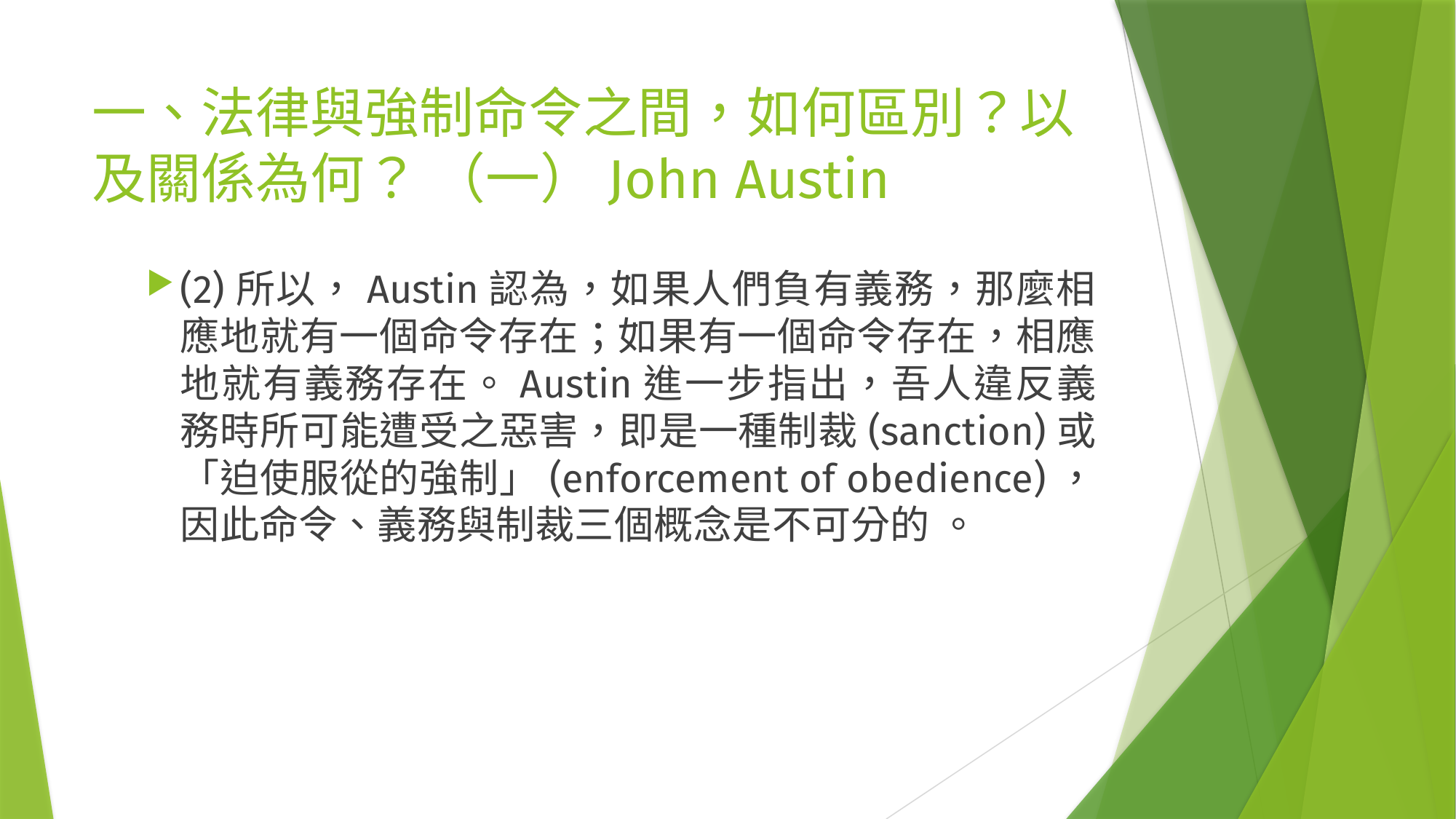

# 一、法律與強制命令之間，如何區別？以及關係為何？ （一）John Austin
(2)所以，Austin認為，如果人們負有義務，那麼相應地就有一個命令存在；如果有一個命令存在，相應地就有義務存在。Austin進一步指出，吾人違反義務時所可能遭受之惡害，即是一種制裁(sanction)或「迫使服從的強制」(enforcement of obedience)，因此命令、義務與制裁三個概念是不可分的 。